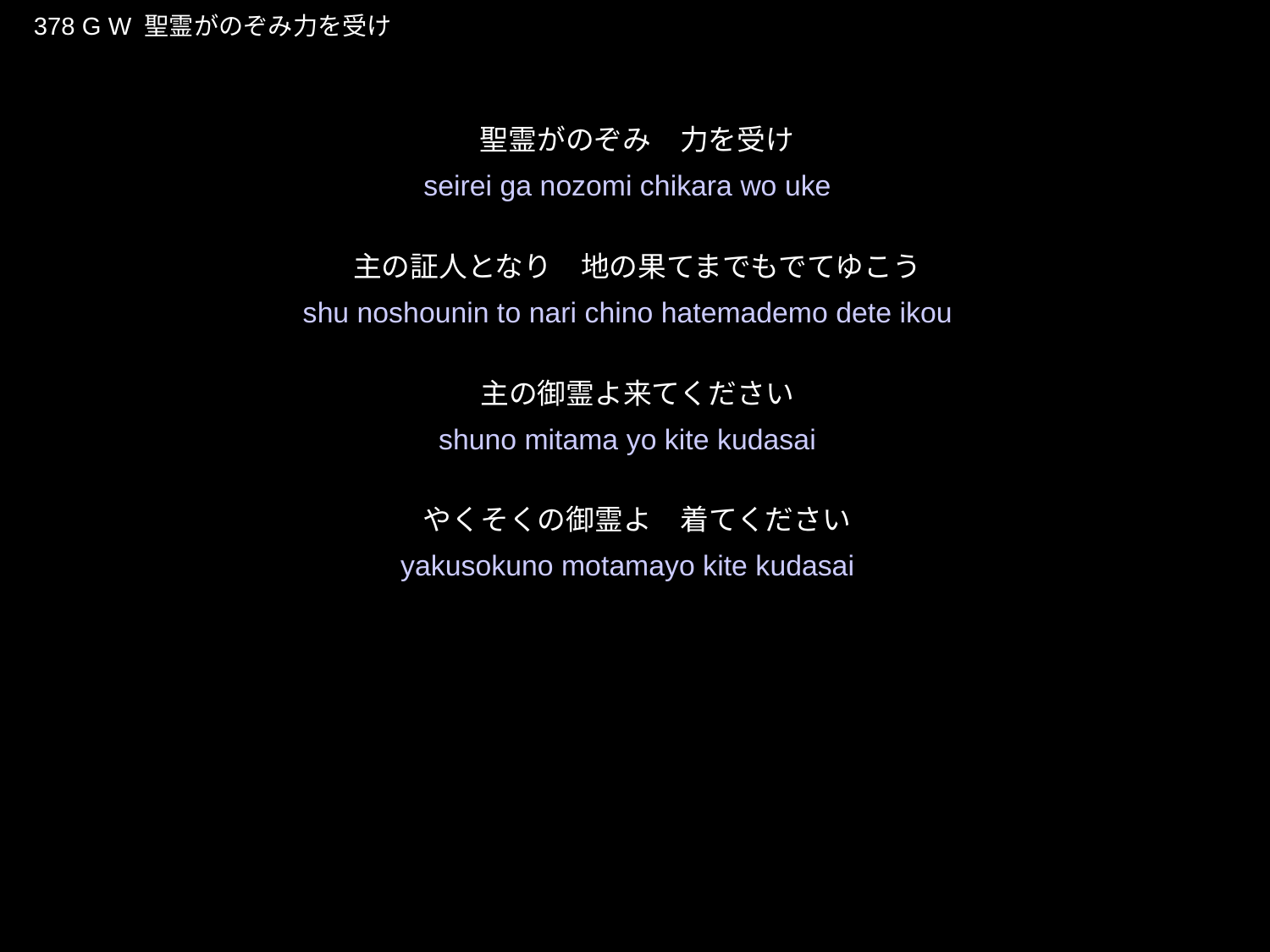

せいれいがのぞみちからをうけ
★W
378 G W 聖霊がのぞみ力を受け
★３
聖霊がのぞみ　力を受け
主の証人となり　地の果てまでもでてゆこう
主の御霊よ来てください
やくそくの御霊よ　着てください
seirei ga nozomi chikara wo uke
shu noshounin to nari chino hatemademo dete ikou
shuno mitama yo kite kudasai
yakusokuno motamayo kite kudasai